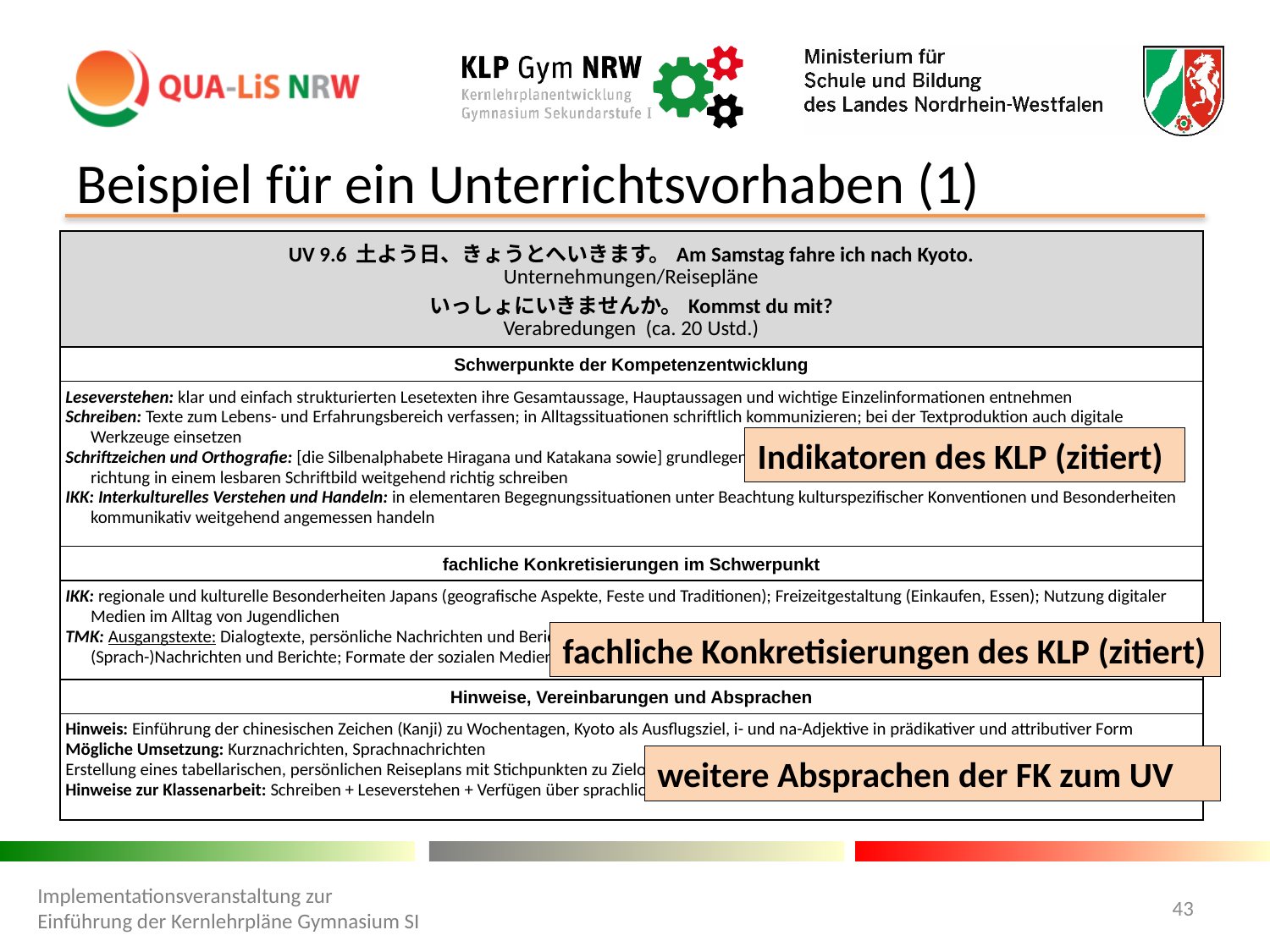

# Beispiel für ein Unterrichtsvorhaben (1)
| UV 9.6 土よう日、きょうとへいきます。Am Samstag fahre ich nach Kyoto. Unternehmungen/Reisepläne いっしょにいきませんか。Kommst du mit? Verabredungen (ca. 20 Ustd.) |
| --- |
| Schwerpunkte der Kompetenzentwicklung |
| Leseverstehen: klar und einfach strukturierten Lesetexten ihre Gesamtaussage, Hauptaussagen und wichtige Einzelinformationen entnehmen Schreiben: Texte zum Lebens- und Erfahrungsbereich verfassen; in Alltagssituationen schriftlich kommunizieren; bei der Textproduktion auch digitale Werkzeuge einsetzen Schriftzeichen und Orthografie: [die Silbenalphabete Hiragana und Katakana sowie] grundlegende Kanji unter Berücksichtigung der Strichzahl, -folge und -richtung in einem lesbaren Schriftbild weitgehend richtig schreiben IKK: Interkulturelles Verstehen und Handeln: in elementaren Begegnungssituationen unter Beachtung kulturspezifischer Konventionen und Besonderheiten kommunikativ weitgehend angemessen handeln |
| fachliche Konkretisierungen im Schwerpunkt |
| IKK: regionale und kulturelle Besonderheiten Japans (geografische Aspekte, Feste und Traditionen); Freizeitgestaltung (Einkaufen, Essen); Nutzung digitaler Medien im Alltag von Jugendlichen TMK: Ausgangstexte: Dialogtexte, persönliche Nachrichten und Berichte; Formate der sozialen Medien und Netzwerke; Zieltexte: Dialoge, persönliche (Sprach-)Nachrichten und Berichte; Formate der sozialen Medien und Netzwerke |
| Hinweise, Vereinbarungen und Absprachen |
| Hinweis: Einführung der chinesischen Zeichen (Kanji) zu Wochentagen, Kyoto als Ausflugsziel, i- und na-Adjektive in prädikativer und attributiver Form Mögliche Umsetzung: Kurznachrichten, Sprachnachrichten Erstellung eines tabellarischen, persönlichen Reiseplans mit Stichpunkten zu Zielorten auf der Grundlage von didaktisiertem Informationsmaterial Hinweise zur Klassenarbeit: Schreiben + Leseverstehen + Verfügen über sprachliche Mittel (u.a. Kanji) |
Indikatoren des KLP (zitiert)
fachliche Konkretisierungen des KLP (zitiert)
weitere Absprachen der FK zum UV
Implementationsveranstaltung zur Einführung der Kernlehrpläne Gymnasium SI
43